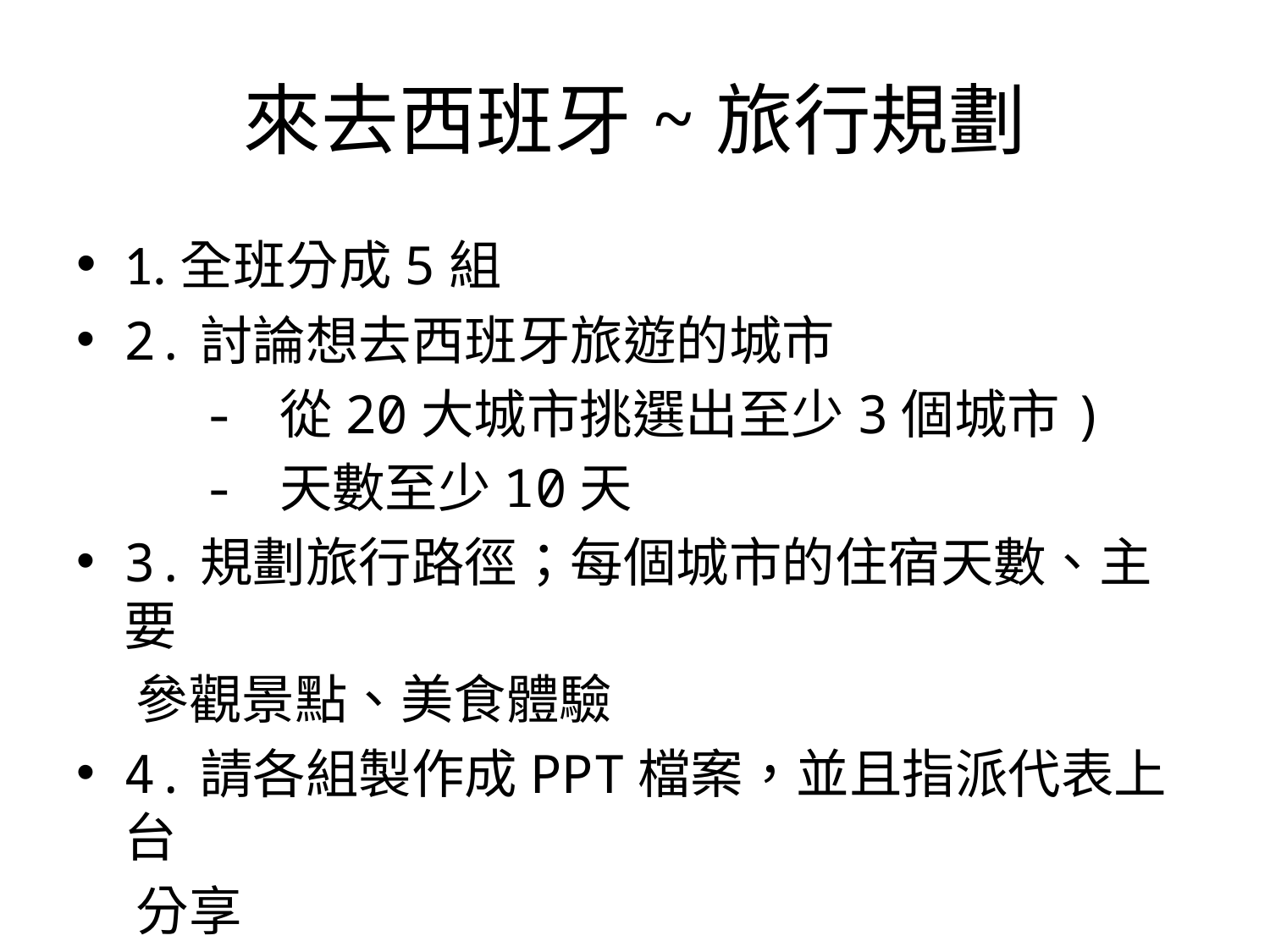

# 來去西班牙~旅行規劃
1.全班分成5組
2.討論想去西班牙旅遊的城市
    - 從20大城市挑選出至少3個城市)
    - 天數至少10天
3.規劃旅行路徑；每個城市的住宿天數、主要
    參觀景點、美食體驗
4.請各組製作成PPT檔案，並且指派代表上台
    分享